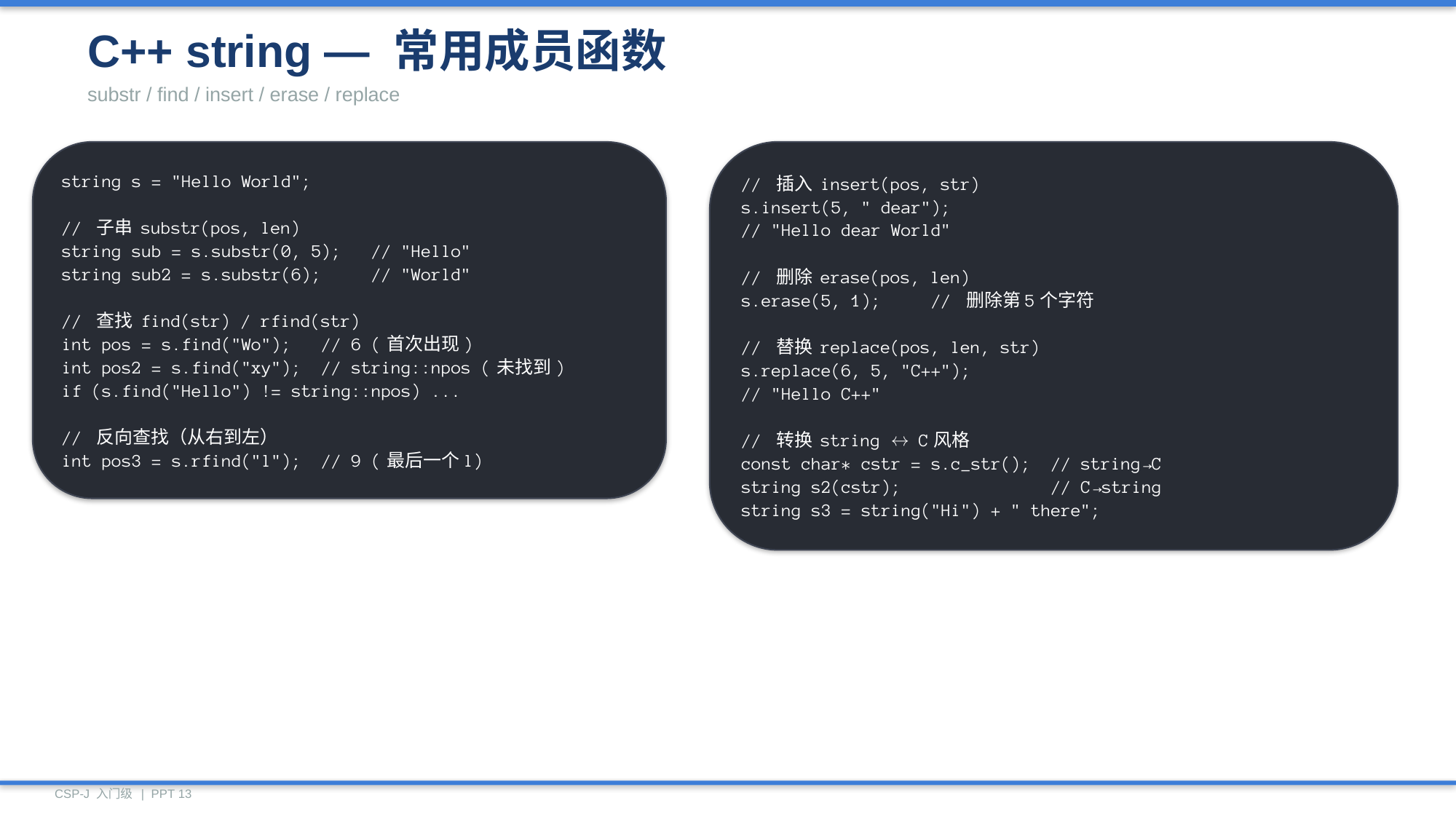

C++ string — 常用成员函数
substr / find / insert / erase / replace
string s = "Hello World";

// 子串 substr(pos, len)
string sub = s.substr(0, 5);   // "Hello"
string sub2 = s.substr(6);     // "World"

// 查找 find(str) / rfind(str)
int pos = s.find("Wo");   // 6 (首次出现)
int pos2 = s.find("xy");  // string::npos (未找到)
if (s.find("Hello") != string::npos) ...

// 反向查找（从右到左）
int pos3 = s.rfind("l");  // 9 (最后一个l)
// 插入 insert(pos, str)
s.insert(5, " dear");
// "Hello dear World"

// 删除 erase(pos, len)
s.erase(5, 1);     // 删除第5个字符

// 替换 replace(pos, len, str)
s.replace(6, 5, "C++");
// "Hello C++"

// 转换 string ↔ C风格
const char* cstr = s.c_str();  // string→C
string s2(cstr);               // C→string
string s3 = string("Hi") + " there";

CSP-J 入门级  |  PPT 13